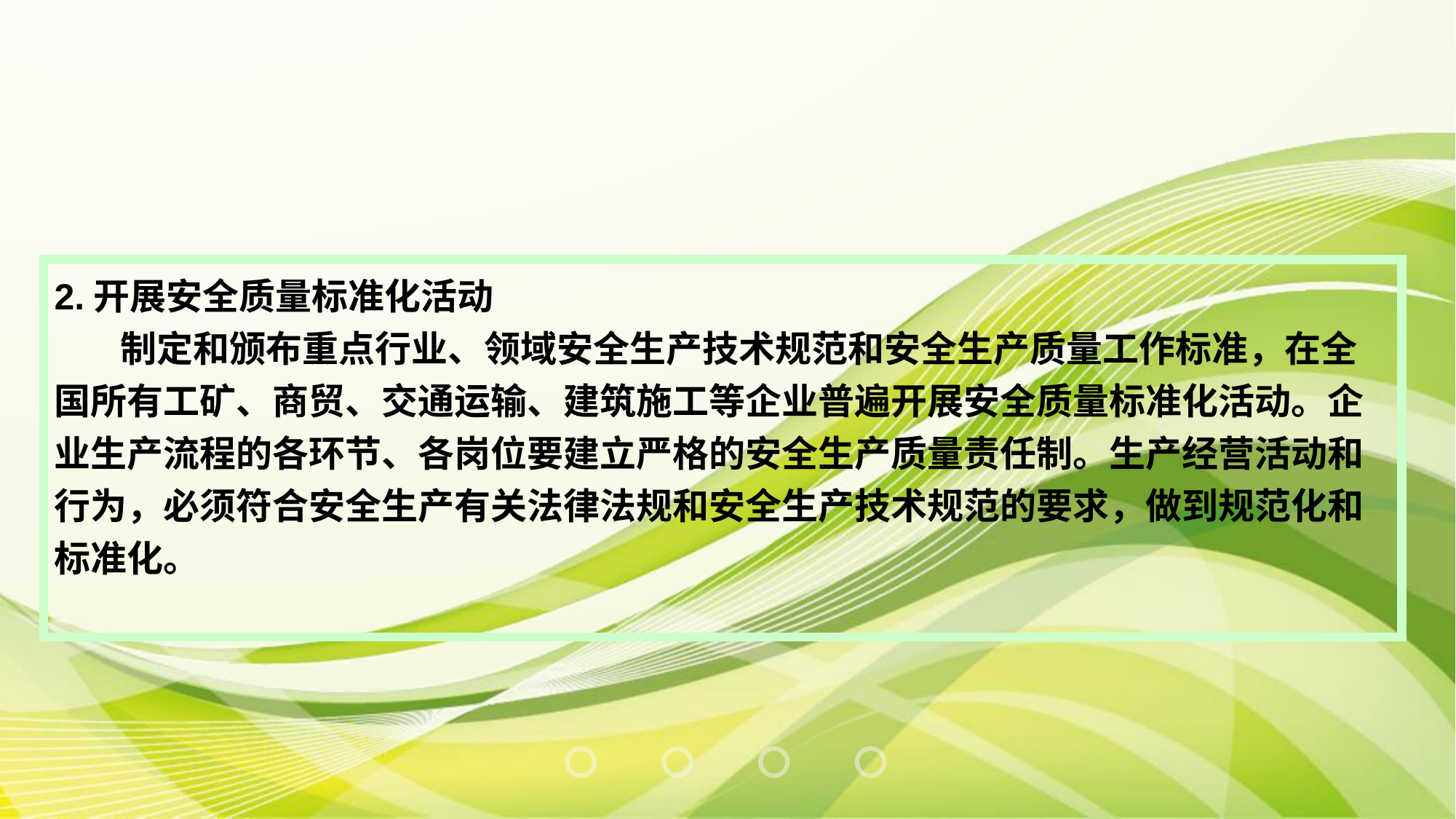

2.开展安全质量标准化活动
       制定和颁布重点行业、领域安全生产技术规范和安全生产质量工作标准，在全国所有工矿、商贸、交通运输、建筑施工等企业普遍开展安全质量标准化活动。企业生产流程的各环节、各岗位要建立严格的安全生产质量责任制。生产经营活动和行为，必须符合安全生产有关法律法规和安全生产技术规范的要求，做到规范化和标准化。